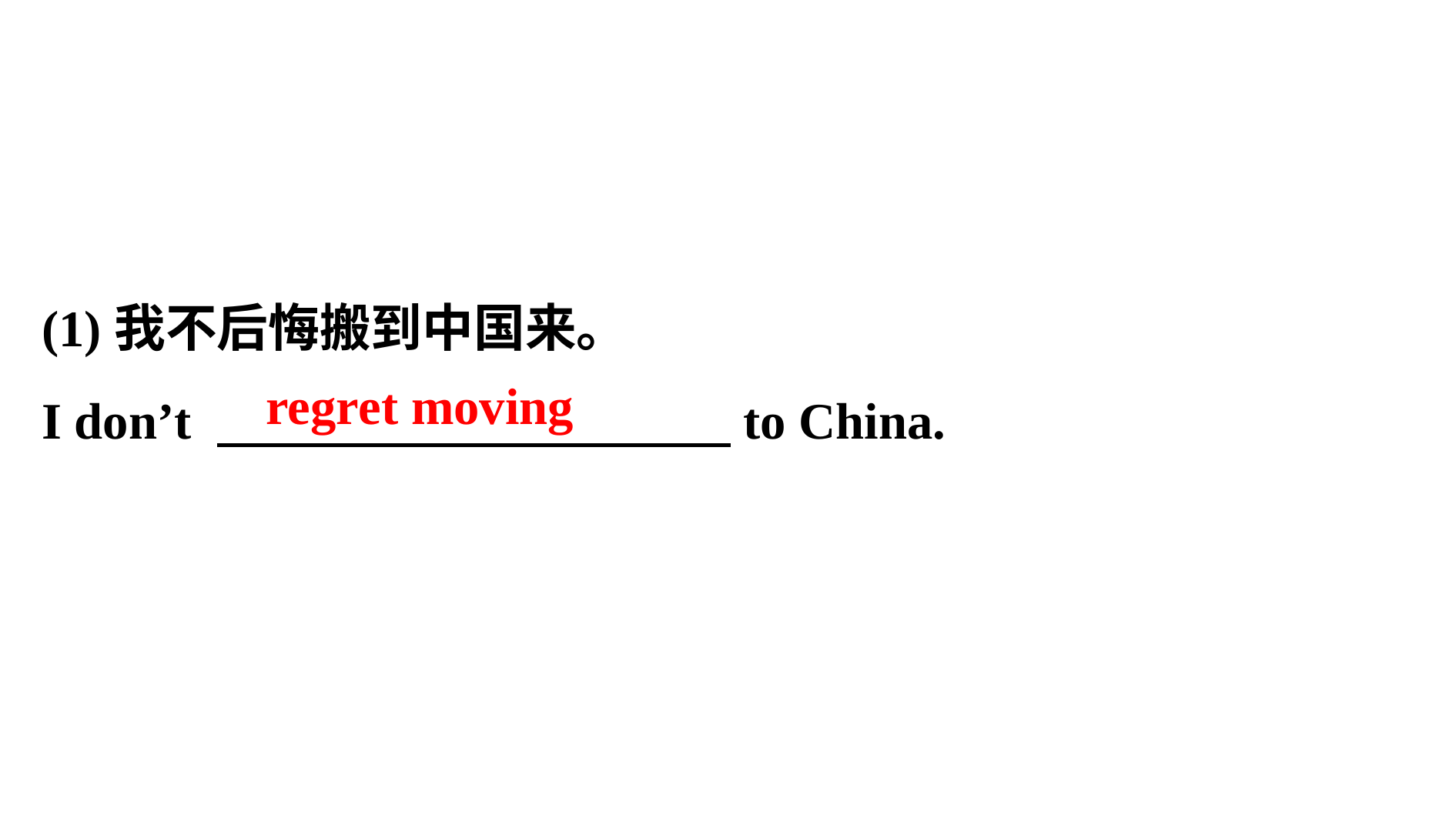

(1)我不后悔搬到中国来。
I don’t 　　　　　　　　　　to China.
regret moving